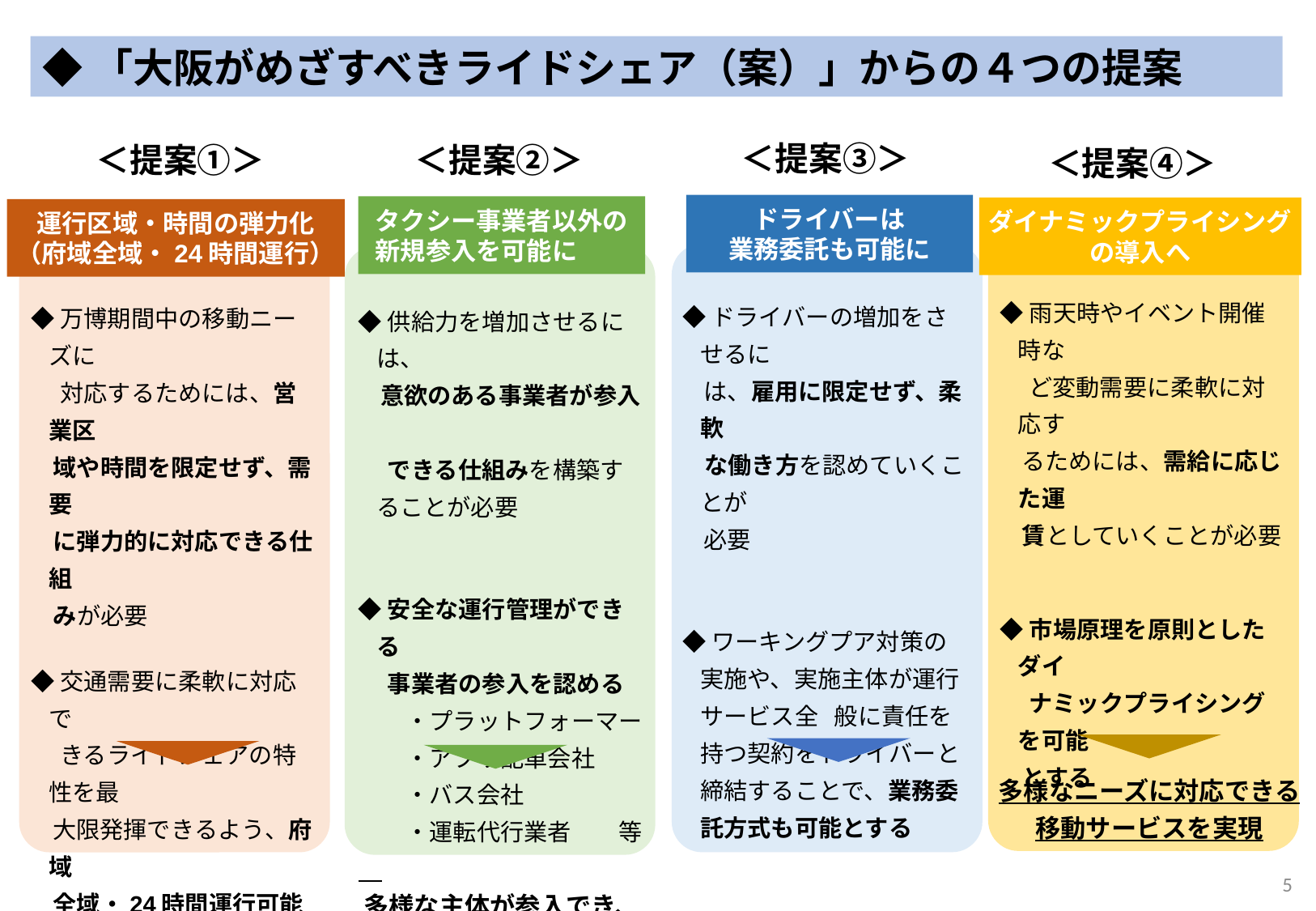

◆「大阪がめざすべきライドシェア（案）」からの４つの提案
＜提案③＞
ドライバーは
業務委託も可能に

◆ドライバーの増加をさせるに
   は、雇用に限定せず、柔軟
   な働き方を認めていくことが
   必要

◆ワーキングプア対策の実施や、実施主体が運行サービス全   般に責任を持つ契約をドライバーと締結することで、業務委託方式も可能とする

多様な担い手を確保でき、
供給力を確保

＜提案①＞
運行区域・時間の弾力化
（府域全域・24時間運行）

◆万博期間中の移動ニーズに
　 対応するためには、営業区
   域や時間を限定せず、需要
   に弾力的に対応できる仕組
   みが必要

◆交通需要に柔軟に対応で
　 きるライドシェアの特性を最
   大限発揮できるよう、府域
   全域・24時間運行可能と
   する

万博時における、大阪全体での「おもてなし」を実現

＜提案②＞
タクシー事業者以外の
新規参入を可能に

◆供給力を増加させるには、
   意欲のある事業者が参入
　 できる仕組みを構築することが必要

◆安全な運行管理ができる
　 事業者の参入を認める
　　・プラットフォーマー
　　・アプリ配車会社
　　・バス会社
　　・運転代行業者　　等

多様な主体が参入でき、
供給力を確保

＜提案④＞
ダイナミックプライシング
の導入へ

◆雨天時やイベント開催時な
　 ど変動需要に柔軟に対応す
   るためには、需給に応じた運
   賃としていくことが必要

◆市場原理を原則としたダイ
　 ナミックプライシングを可能
   とする

多様なニーズに対応できる
移動サービスを実現
5